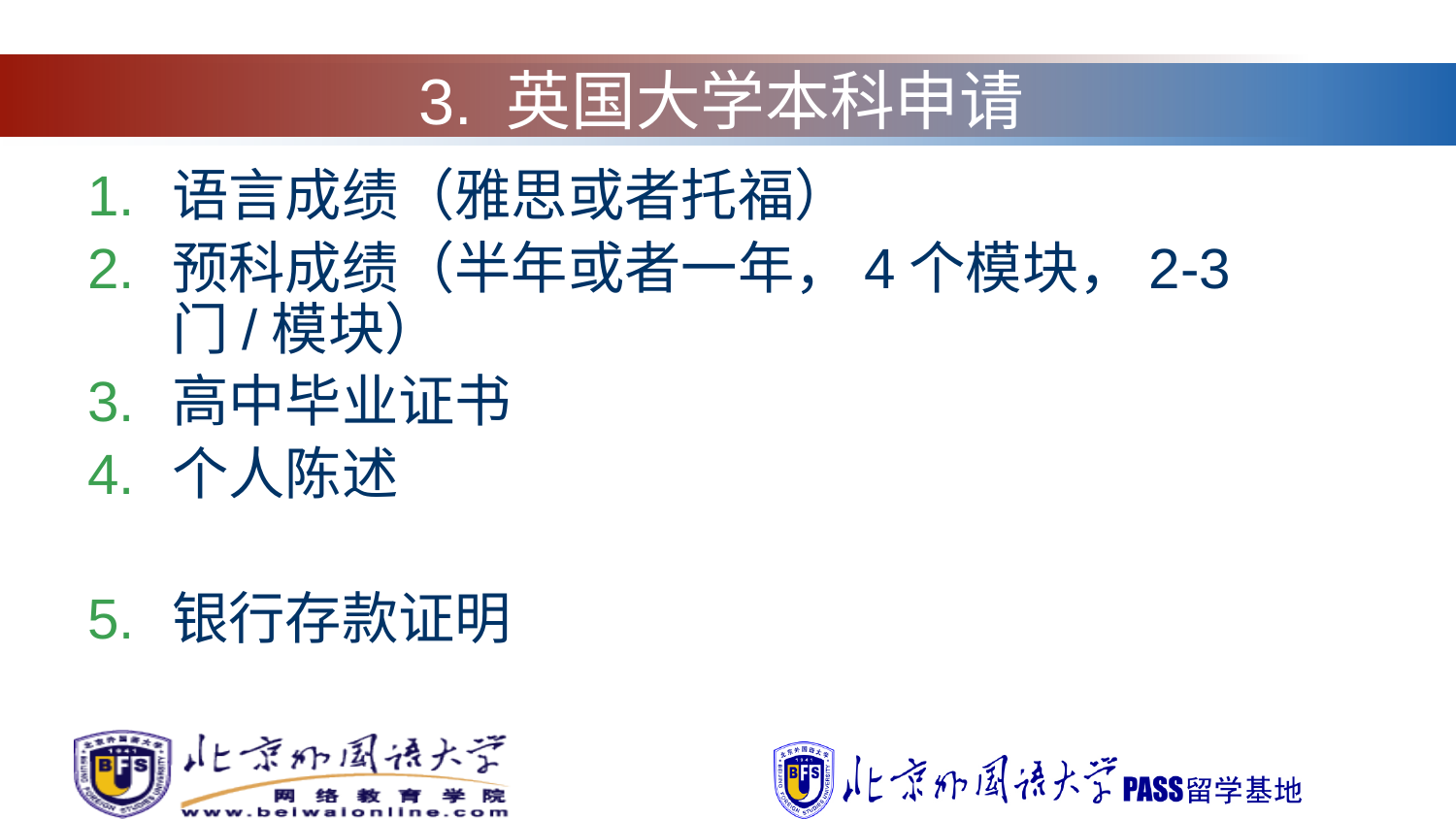

3. 英国大学本科申请
语言成绩（雅思或者托福）
预科成绩（半年或者一年，4个模块，2-3门/模块）
高中毕业证书
个人陈述

银行存款证明